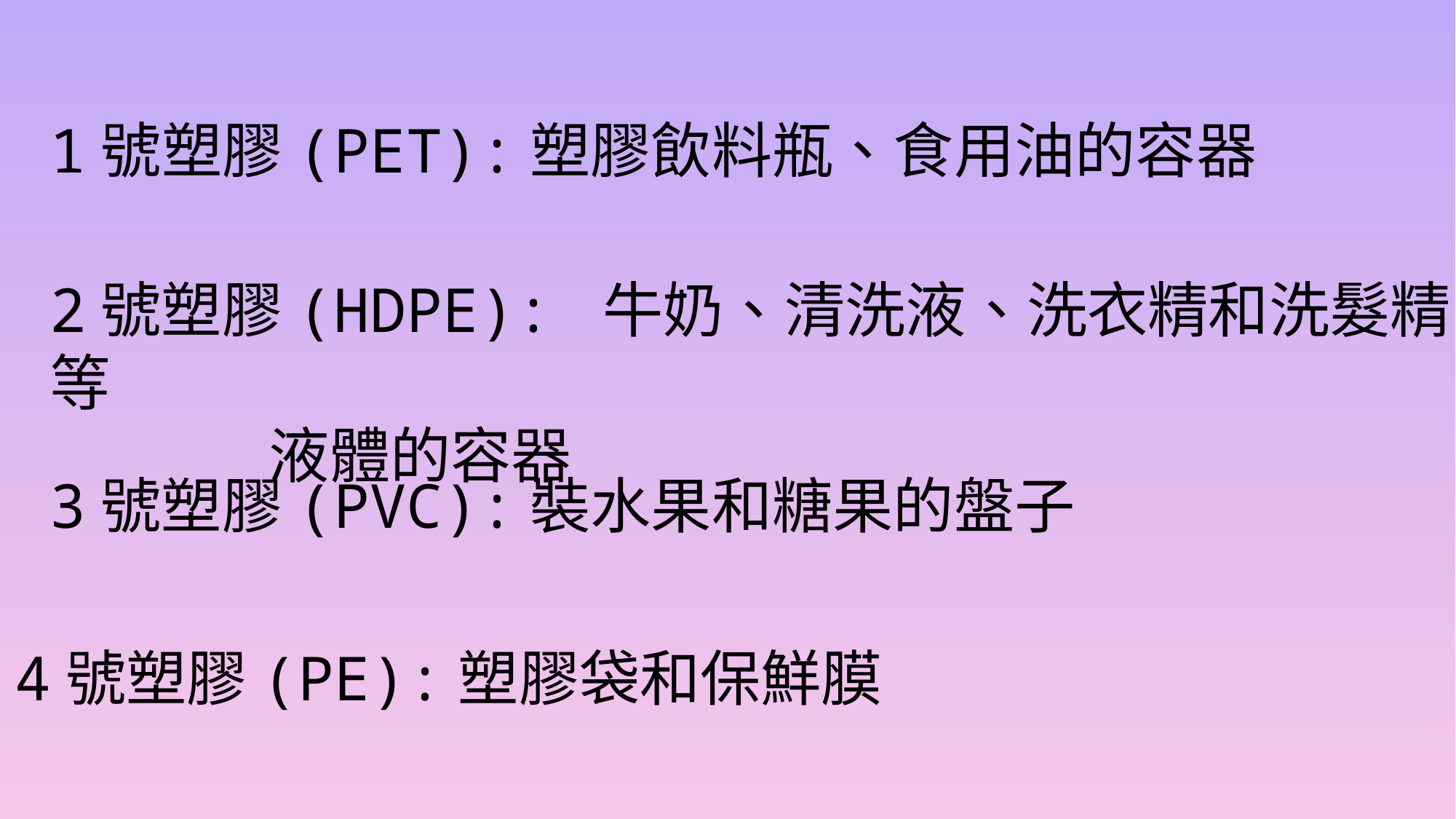

1號塑膠(PET):塑膠飲料瓶、食用油的容器
2號塑膠(HDPE): 牛奶、清洗液、洗衣精和洗髮精等
               液體的容器
3號塑膠(PVC):裝水果和糖果的盤子

4號塑膠(PE):塑膠袋和保鮮膜